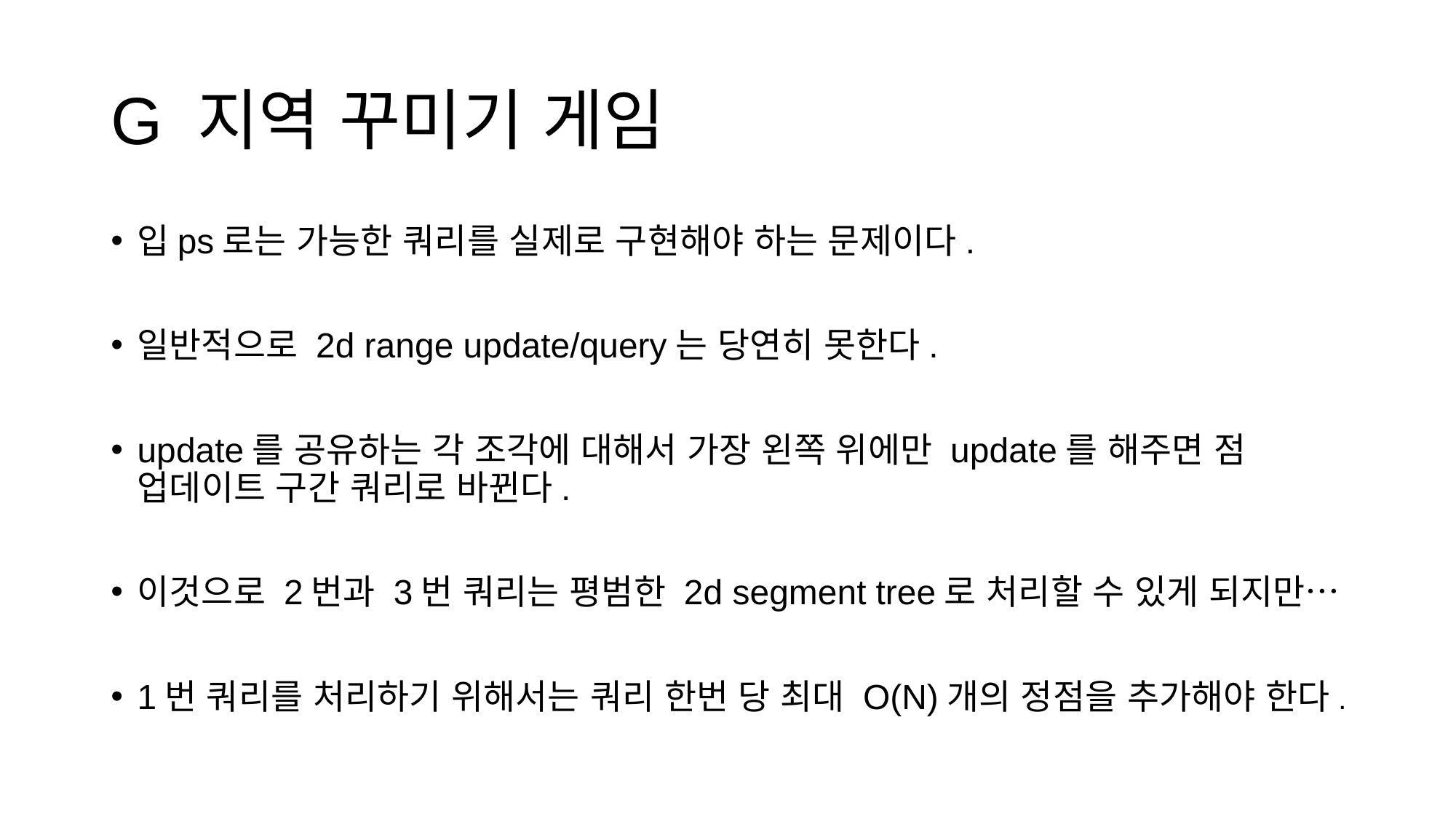

# G 지역 꾸미기 게임
입ps로는 가능한 쿼리를 실제로 구현해야 하는 문제이다.

일반적으로 2d range update/query는 당연히 못한다.

update를 공유하는 각 조각에 대해서 가장 왼쪽 위에만 update를 해주면 점 업데이트 구간 쿼리로 바뀐다.

이것으로 2번과 3번 쿼리는 평범한 2d segment tree로 처리할 수 있게 되지만…

1번 쿼리를 처리하기 위해서는 쿼리 한번 당 최대 O(N)개의 정점을 추가해야 한다.